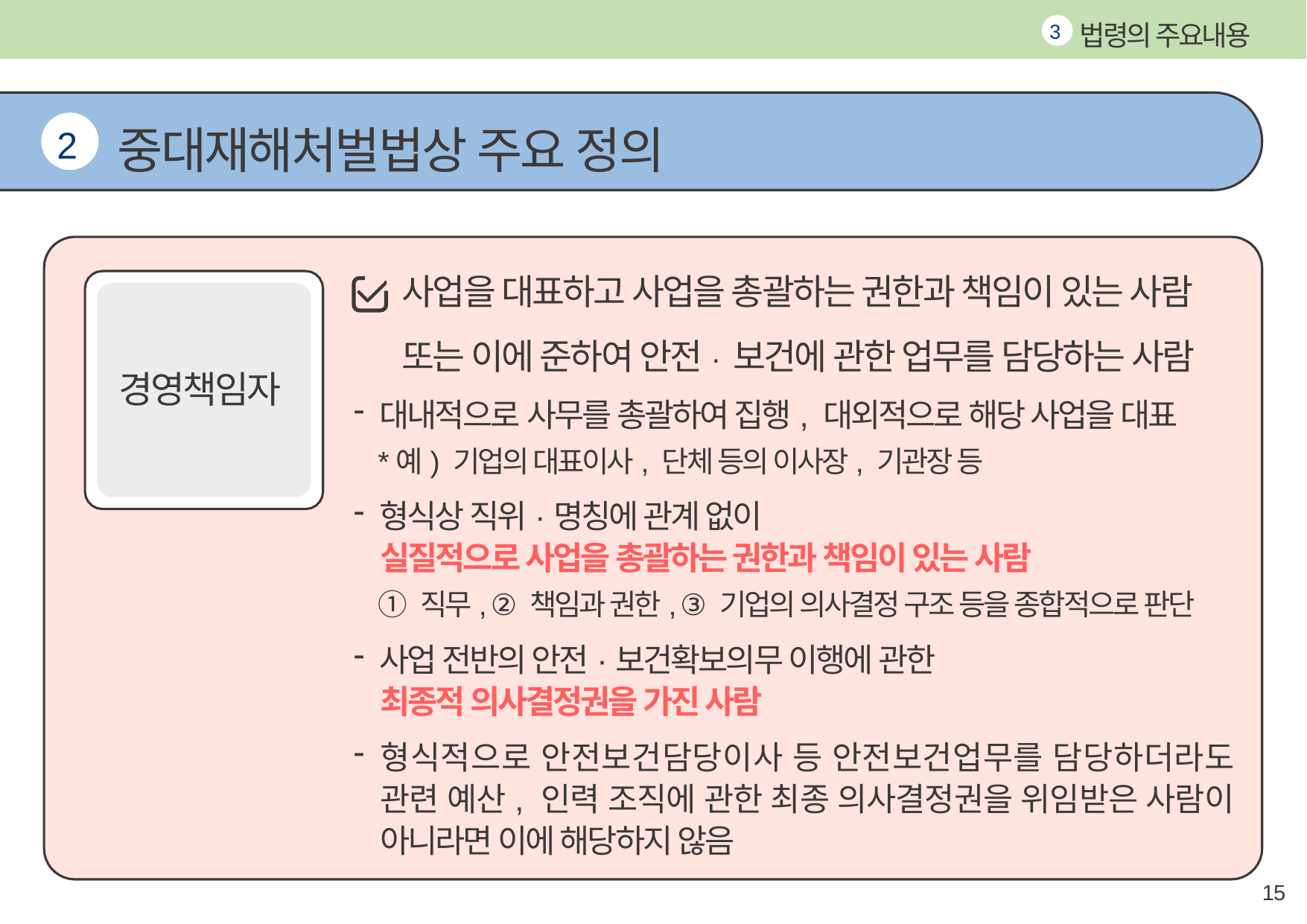

법령의 주요내용
3

중대재해처벌법상 주요 정의
2

사업을 대표하고 사업을 총괄하는 권한과 책임이 있는 사람 또는 이에 준하여 안전.보건에 관한 업무를 담당하는 사람
대내적으로 사무를 총괄하여 집행, 대외적으로 해당 사업을 대표
*예) 기업의 대표이사, 단체 등의 이사장, 기관장 등
형식상 직위·명칭에 관계 없이
실질적으로 사업을 총괄하는 권한과 책임이 있는 사람
① 직무, ② 책임과 권한, ③ 기업의 의사결정 구조 등을 종합적으로 판단
사업 전반의 안전·보건확보의무 이행에 관한
최종적 의사결정권을 가진 사람
형식적으로 안전보건담당이사 등 안전보건업무를 담당하더라도 관련 예산, 인력 조직에 관한 최종 의사결정권을 위임받은 사람이 아니라면 이에 해당하지 않음

경영책임자
15